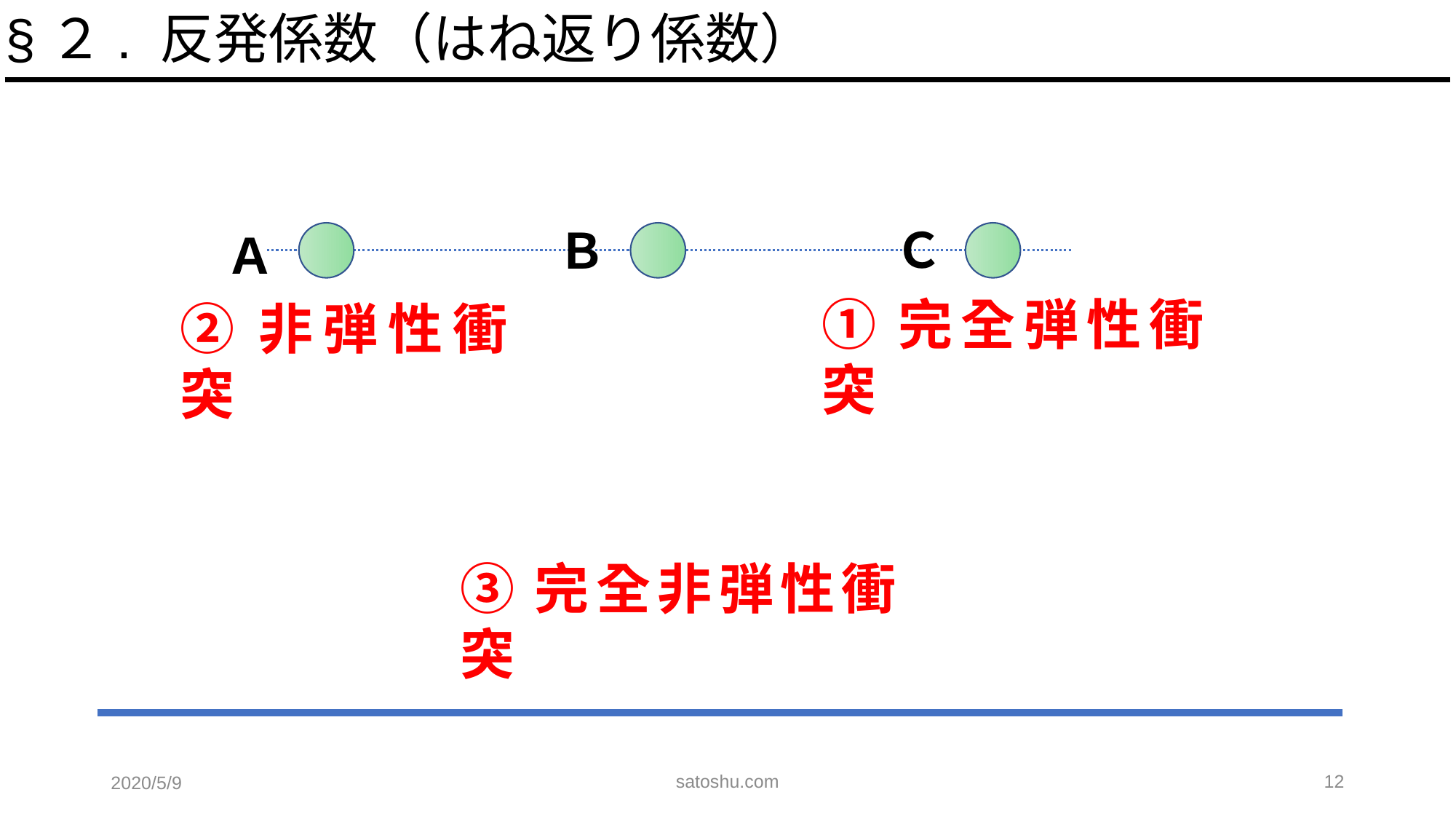

§２. 反発係数（はね返り係数）
Ｃ
Ｂ
Ａ

①完全弾性衝突
②非弾性衝突
③完全非弾性衝突
satoshu.com
12
2020/5/9